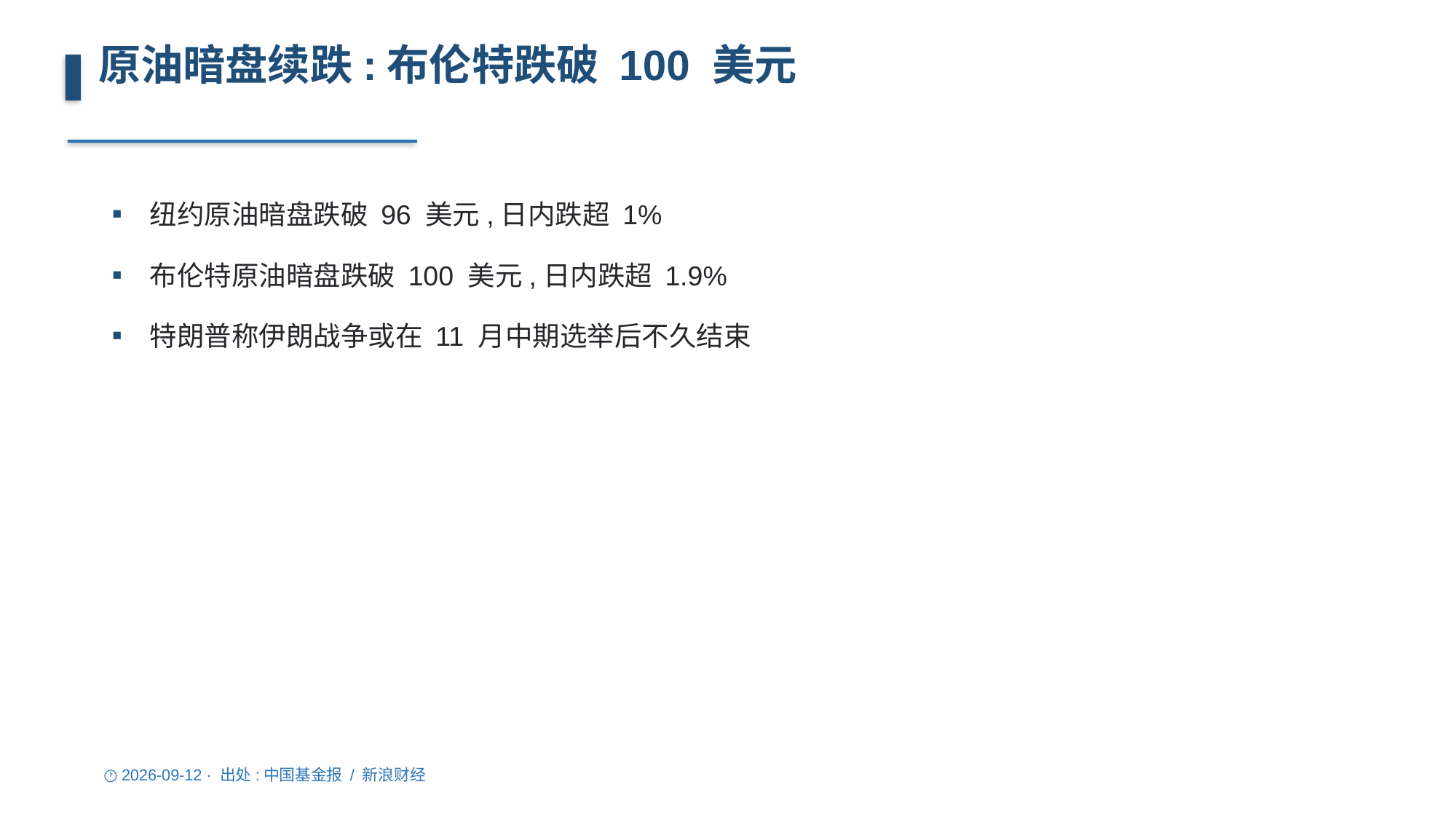

原油暗盘续跌:布伦特跌破 100 美元

▪  纽约原油暗盘跌破 96 美元,日内跌超 1%
▪  布伦特原油暗盘跌破 100 美元,日内跌超 1.9%
▪  特朗普称伊朗战争或在 11 月中期选举后不久结束
🕐 2026-09-12 · 出处:中国基金报 / 新浪财经